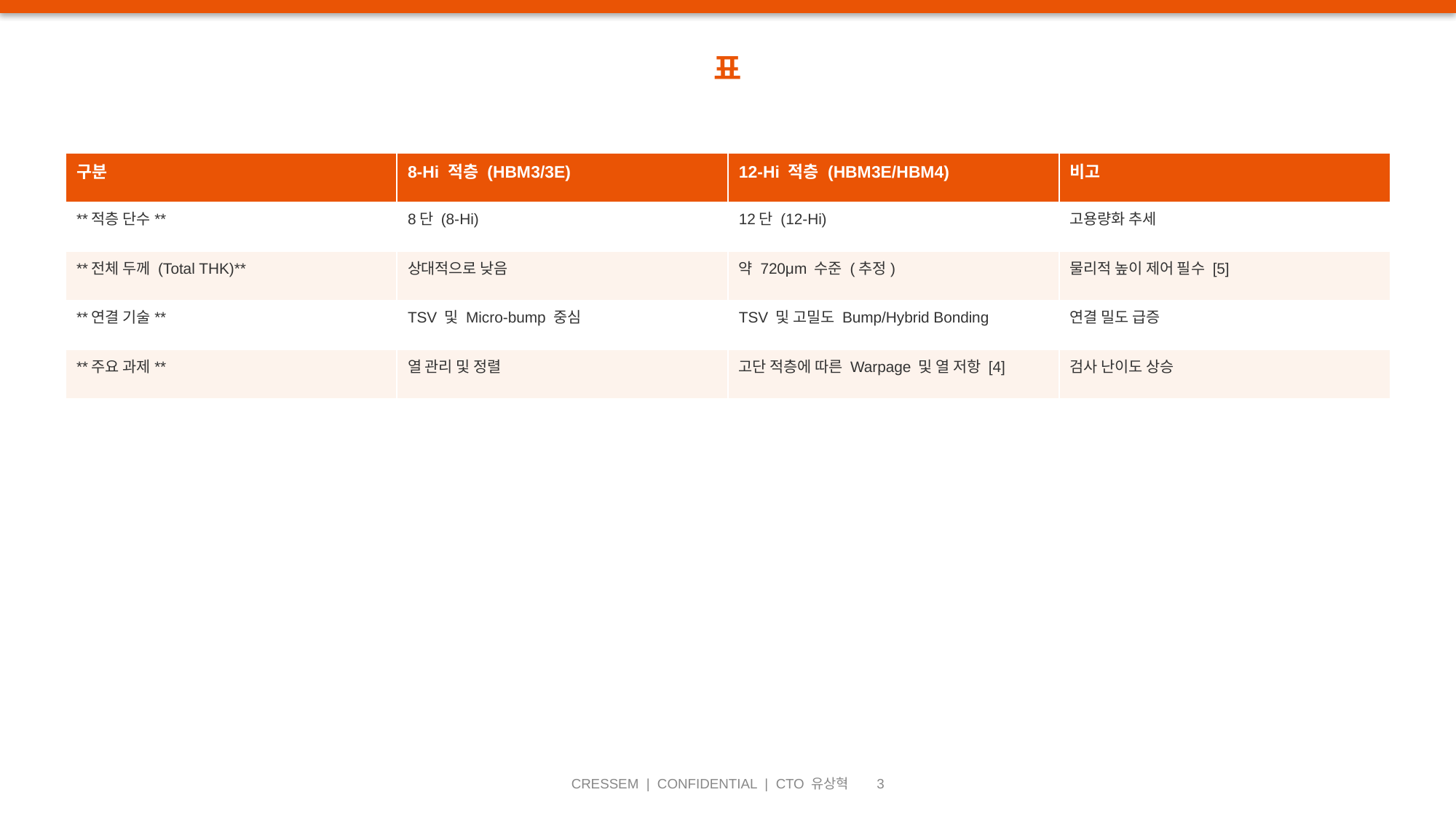

표
| 구분 | 8-Hi 적층 (HBM3/3E) | 12-Hi 적층 (HBM3E/HBM4) | 비고 |
| --- | --- | --- | --- |
| \*\*적층 단수\*\* | 8단 (8-Hi) | 12단 (12-Hi) | 고용량화 추세 |
| \*\*전체 두께 (Total THK)\*\* | 상대적으로 낮음 | 약 720μm 수준 (추정) | 물리적 높이 제어 필수 [5] |
| \*\*연결 기술\*\* | TSV 및 Micro-bump 중심 | TSV 및 고밀도 Bump/Hybrid Bonding | 연결 밀도 급증 |
| \*\*주요 과제\*\* | 열 관리 및 정렬 | 고단 적층에 따른 Warpage 및 열 저항 [4] | 검사 난이도 상승 |
CRESSEM  |  CONFIDENTIAL  |  CTO 유상혁        3